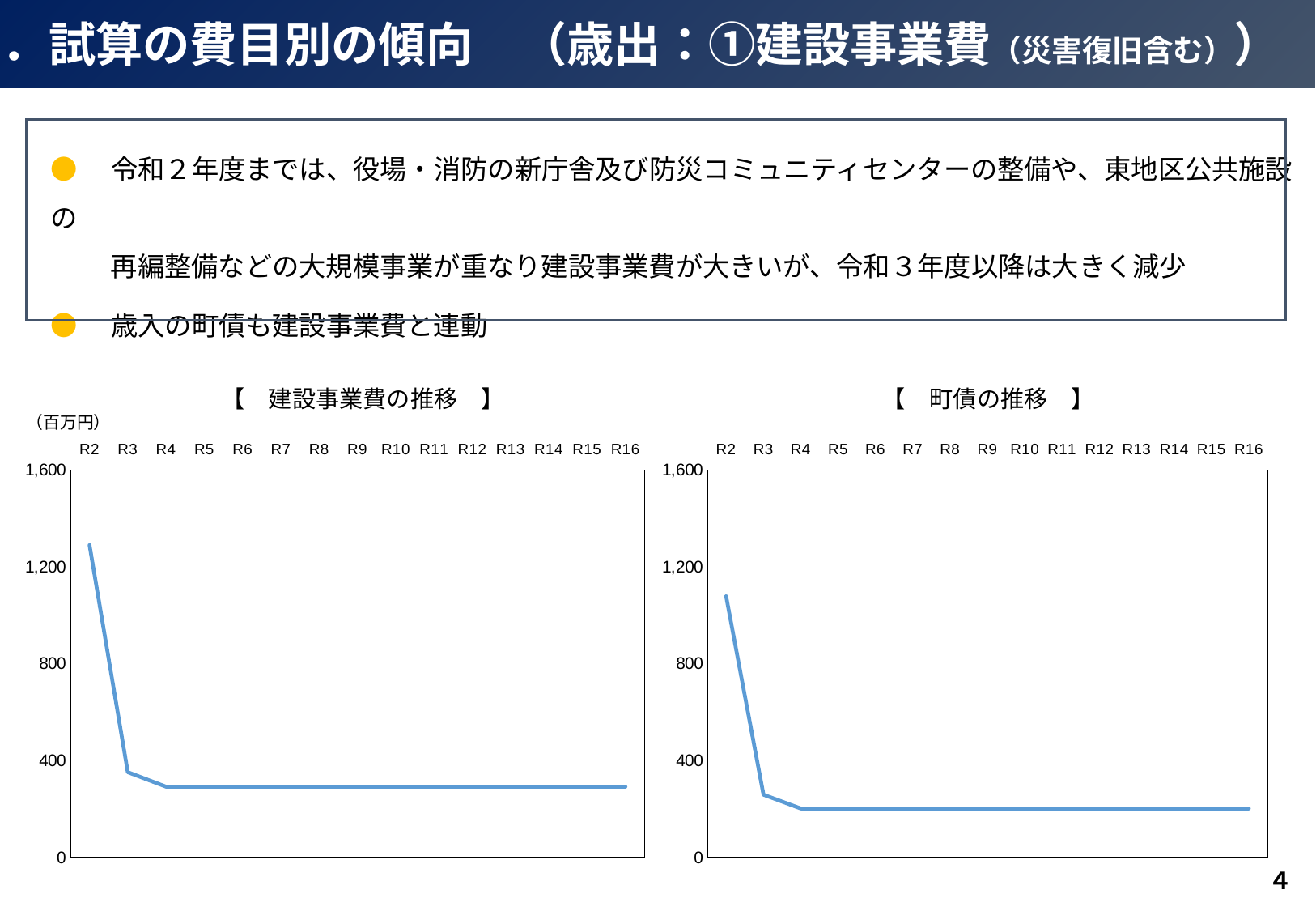

４．試算の費目別の傾向　（歳出：①建設事業費（災害復旧含む））

●　令和２年度までは、役場・消防の新庁舎及び防災コミュニティセンターの整備や、東地区公共施設の
　　 再編整備などの大規模事業が重なり建設事業費が大きいが、令和３年度以降は大きく減少

●　歳入の町債も建設事業費と連動
【　建設事業費の推移　】
【　町債の推移　】
（百万円）

### Chart

| Category | 投資的経費 |
|---|---|
| R2 | 1290.0 |
| R3 | 353.0 |
| R4 | 293.0 |
| R5 | 293.0 |
| R6 | 293.0 |
| R7 | 293.0 |
| R8 | 293.0 |
| R9 | 293.0 |
| R10 | 293.0 |
| R11 | 293.0 |
| R12 | 293.0 |
| R13 | 293.0 |
| R14 | 293.0 |
| R15 | 293.0 |
| R16 | 293.0 |

### Chart

| Category | 町債 |
|---|---|
| R2 | 1079.0 |
| R3 | 260.0 |
| R4 | 203.0 |
| R5 | 203.0 |
| R6 | 203.0 |
| R7 | 203.0 |
| R8 | 203.0 |
| R9 | 203.0 |
| R10 | 203.0 |
| R11 | 203.0 |
| R12 | 203.0 |
| R13 | 203.0 |
| R14 | 203.0 |
| R15 | 203.0 |
| R16 | 203.0 |
４